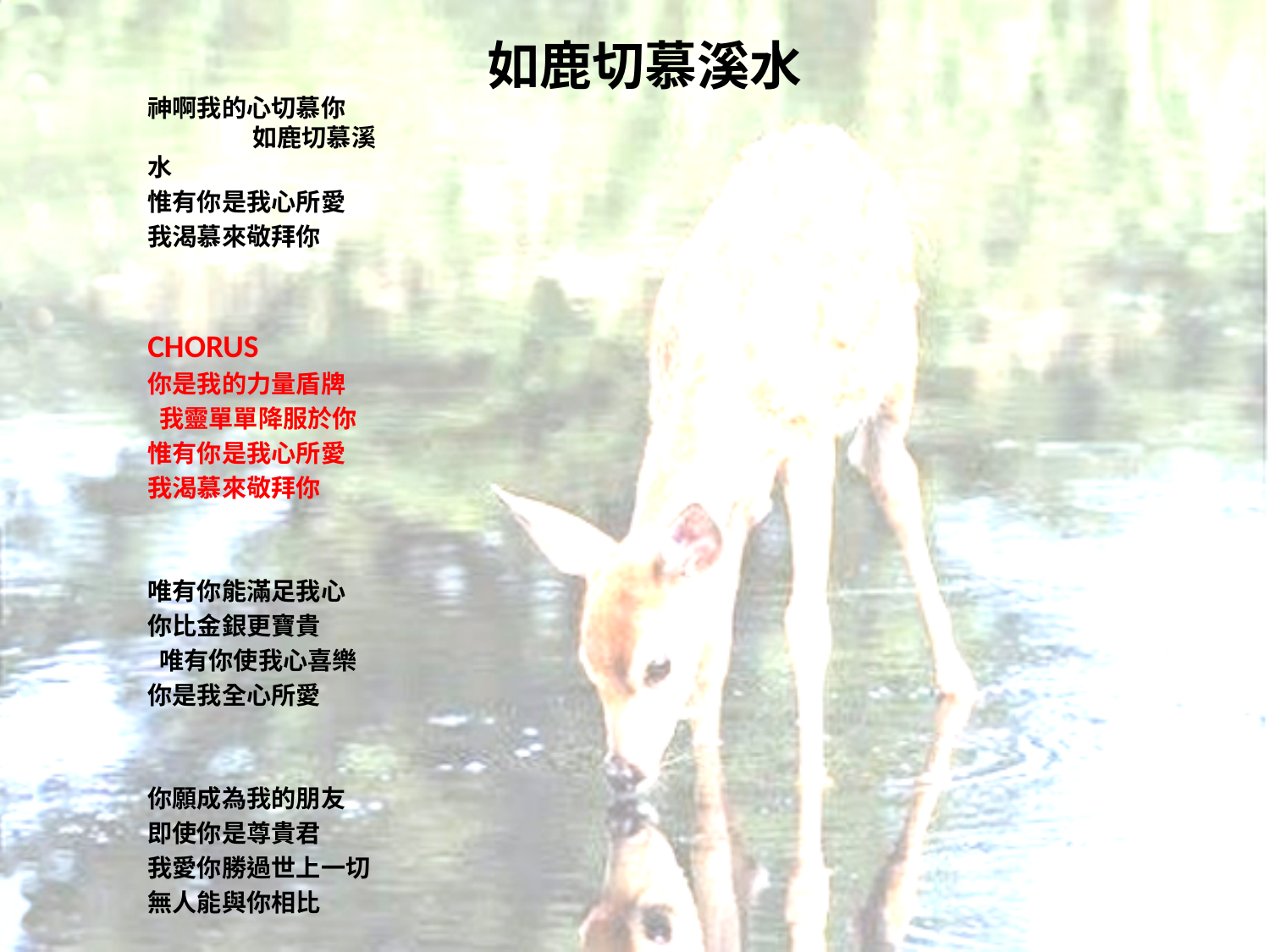

# 如鹿切慕溪水
神啊我的心切慕你                      如鹿切慕溪水
惟有你是我心所愛
我渴慕來敬拜你

CHORUS
你是我的力量盾牌
 我靈單單降服於你
惟有你是我心所愛
我渴慕來敬拜你

唯有你能滿足我心
你比金銀更寶貴
 唯有你使我心喜樂
你是我全心所愛

你願成為我的朋友
即使你是尊貴君
我愛你勝過世上一切
無人能與你相比